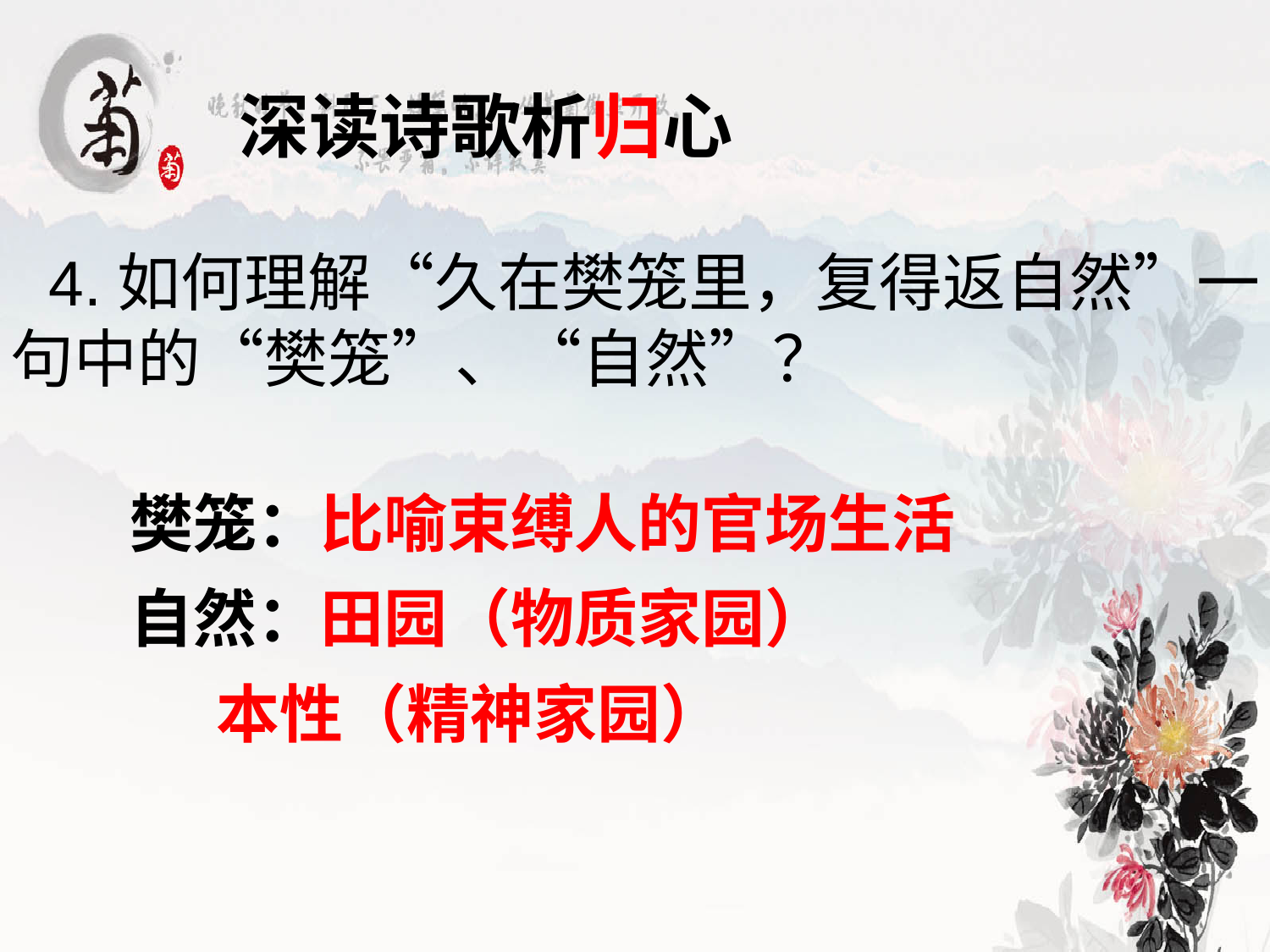

深读诗歌析归心
 4.如何理解“久在樊笼里，复得返自然”一句中的“樊笼”、“自然”？
    樊笼：比喻束缚人的官场生活
    自然：田园（物质家园）
          本性（精神家园）